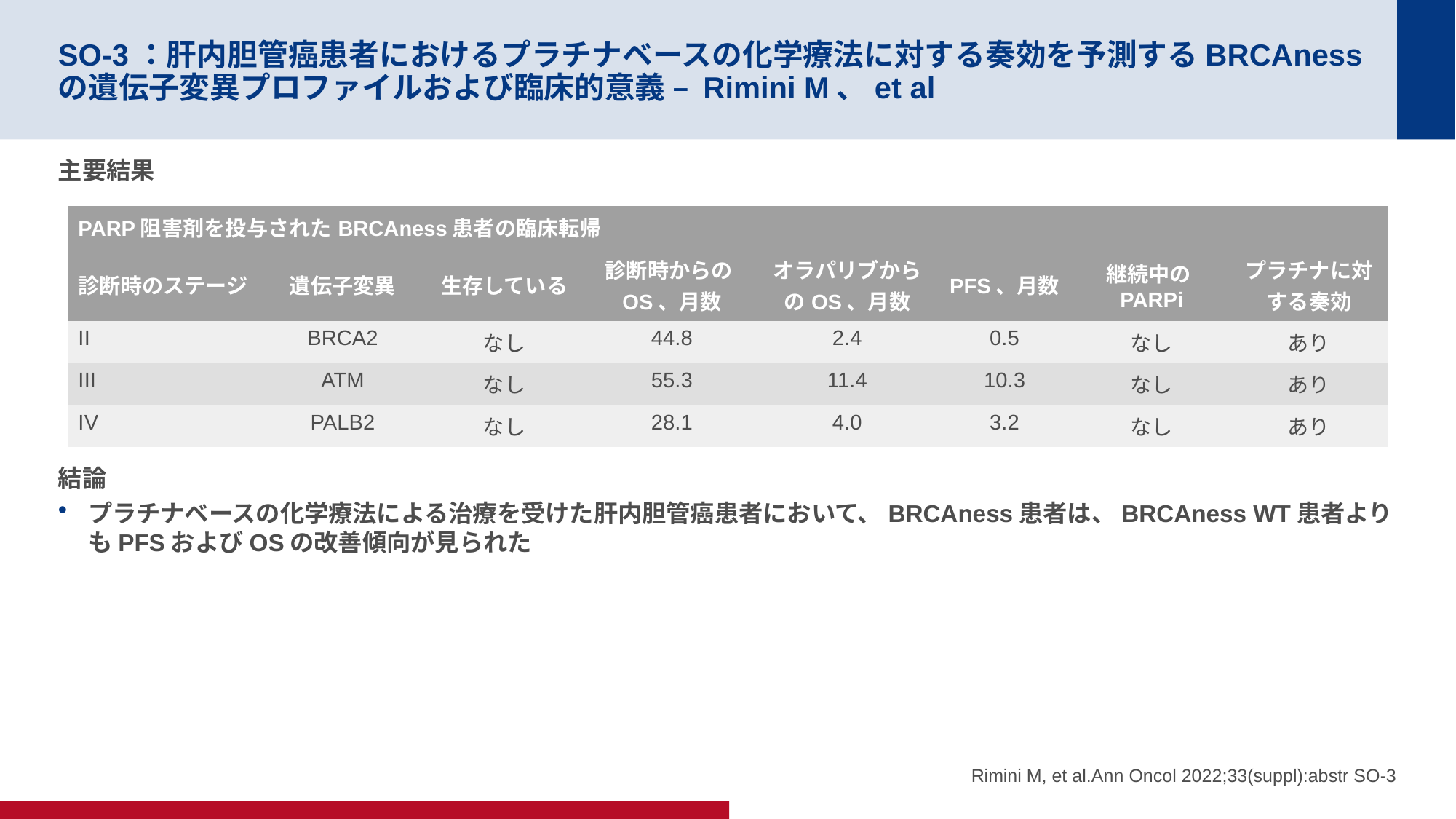

# SO-3：肝内胆管癌患者におけるプラチナベースの化学療法に対する奏効を予測するBRCAnessの遺伝子変異プロファイルおよび臨床的意義 – Rimini M、et al
主要結果
結論
プラチナベースの化学療法による治療を受けた肝内胆管癌患者において、BRCAness患者は、BRCAness WT患者よりもPFSおよびOSの改善傾向が見られた
| PARP阻害剤を投与されたBRCAness患者の臨床転帰 |  |  |  |  |  |  |  |
| --- | --- | --- | --- | --- | --- | --- | --- |
| 診断時のステージ | 遺伝子変異 | 生存している | 診断時からのOS、月数 | オラパリブからのOS、月数 | PFS、月数 | 継続中のPARPi | プラチナに対する奏効 |
| II | BRCA2 | なし | 44.8 | 2.4 | 0.5 | なし | あり |
| III | ATM | なし | 55.3 | 11.4 | 10.3 | なし | あり |
| IV | PALB2 | なし | 28.1 | 4.0 | 3.2 | なし | あり |
Rimini M, et al.Ann Oncol 2022;33(suppl):abstr SO-3